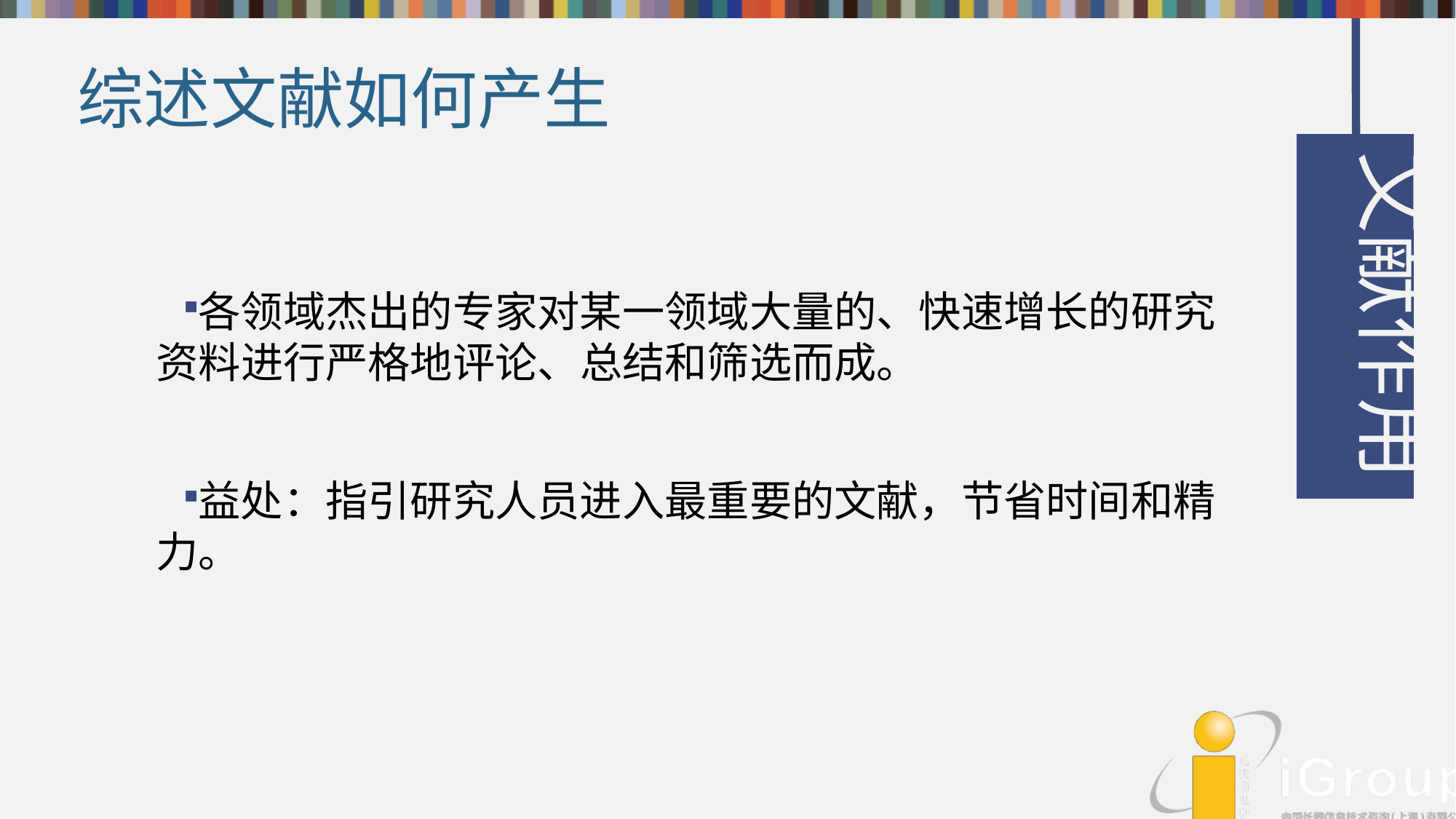

综述文献如何产生
文献作用
各领域杰出的专家对某一领域大量的、快速增长的研究资料进行严格地评论、总结和筛选而成。

益处：指引研究人员进入最重要的文献，节省时间和精力。